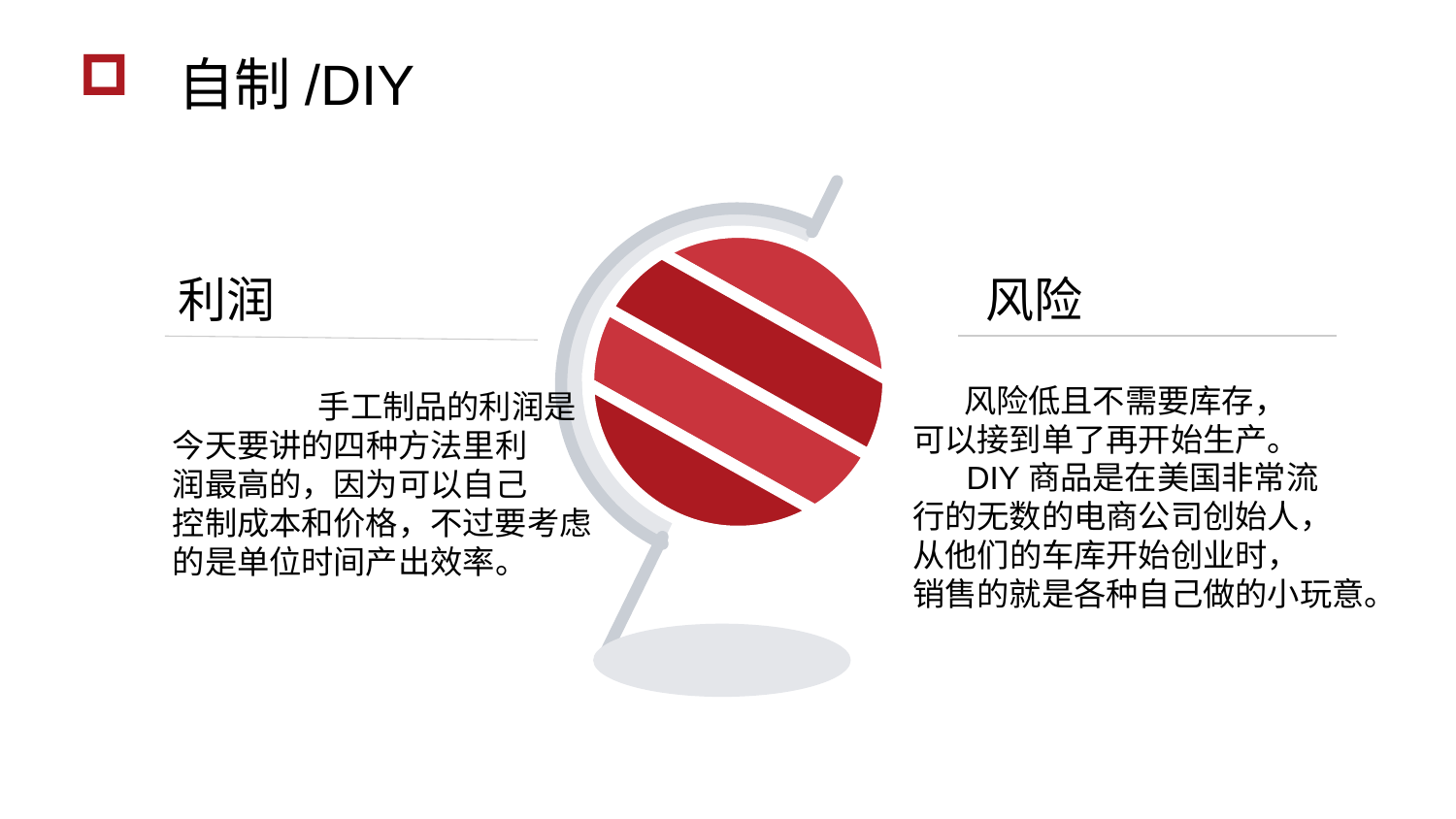

自制/DIY

利润
	手工制品的利润是
今天要讲的四种方法里利
润最高的，因为可以自己
控制成本和价格，不过要考虑
的是单位时间产出效率。
风险
      风险低且不需要库存，
可以接到单了再开始生产。
      DIY商品是在美国非常流
行的无数的电商公司创始人，
从他们的车库开始创业时，
销售的就是各种自己做的小玩意。